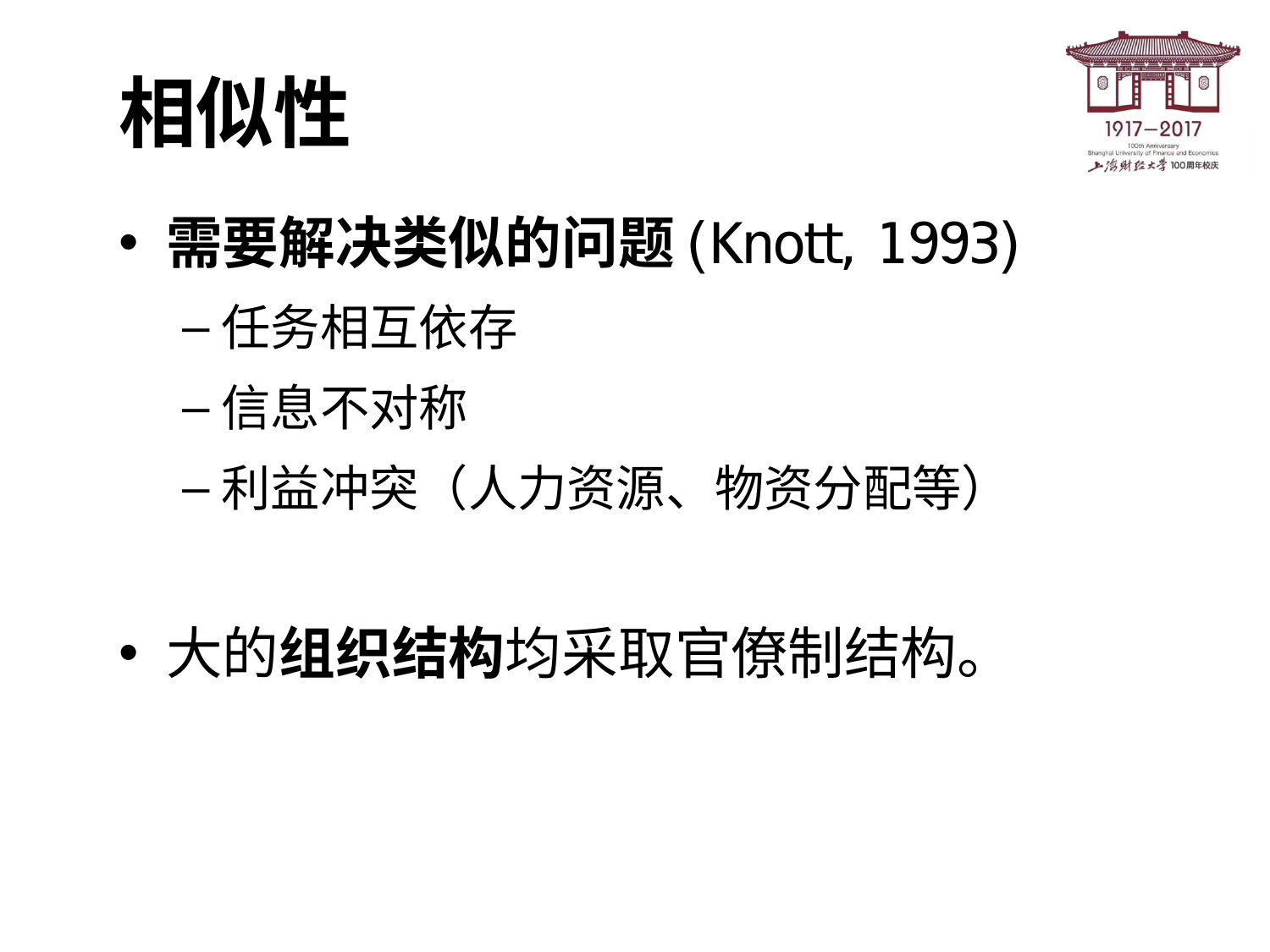

# 相似性
需要解决类似的问题(Knott, 1993)
任务相互依存
信息不对称
利益冲突（人力资源、物资分配等）

大的组织结构均采取官僚制结构。